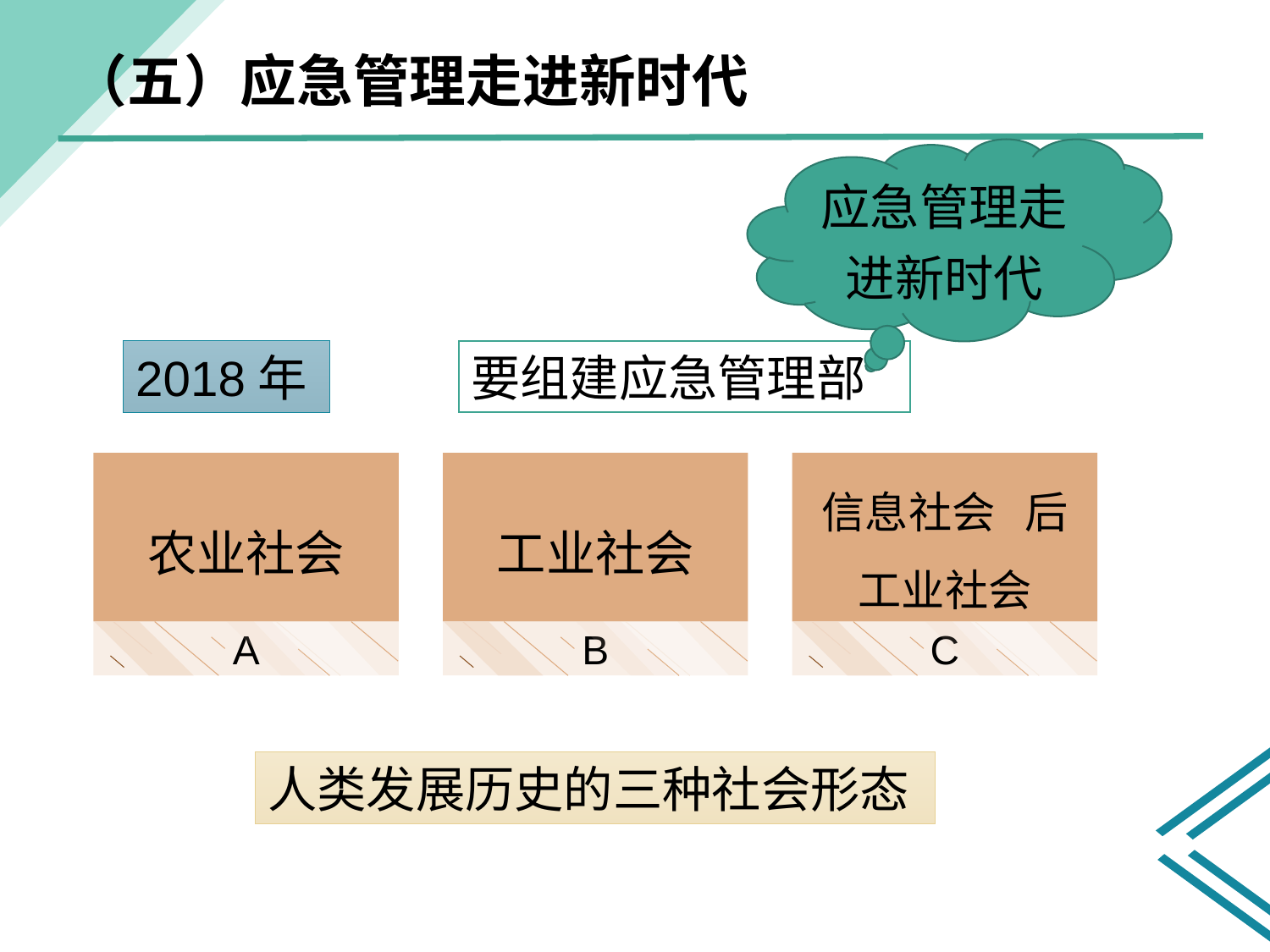

（五）应急管理走进新时代
应急管理走进新时代
2018年
要组建应急管理部
农业社会
A

工业社会
B

信息社会   后工业社会
C

人类发展历史的三种社会形态